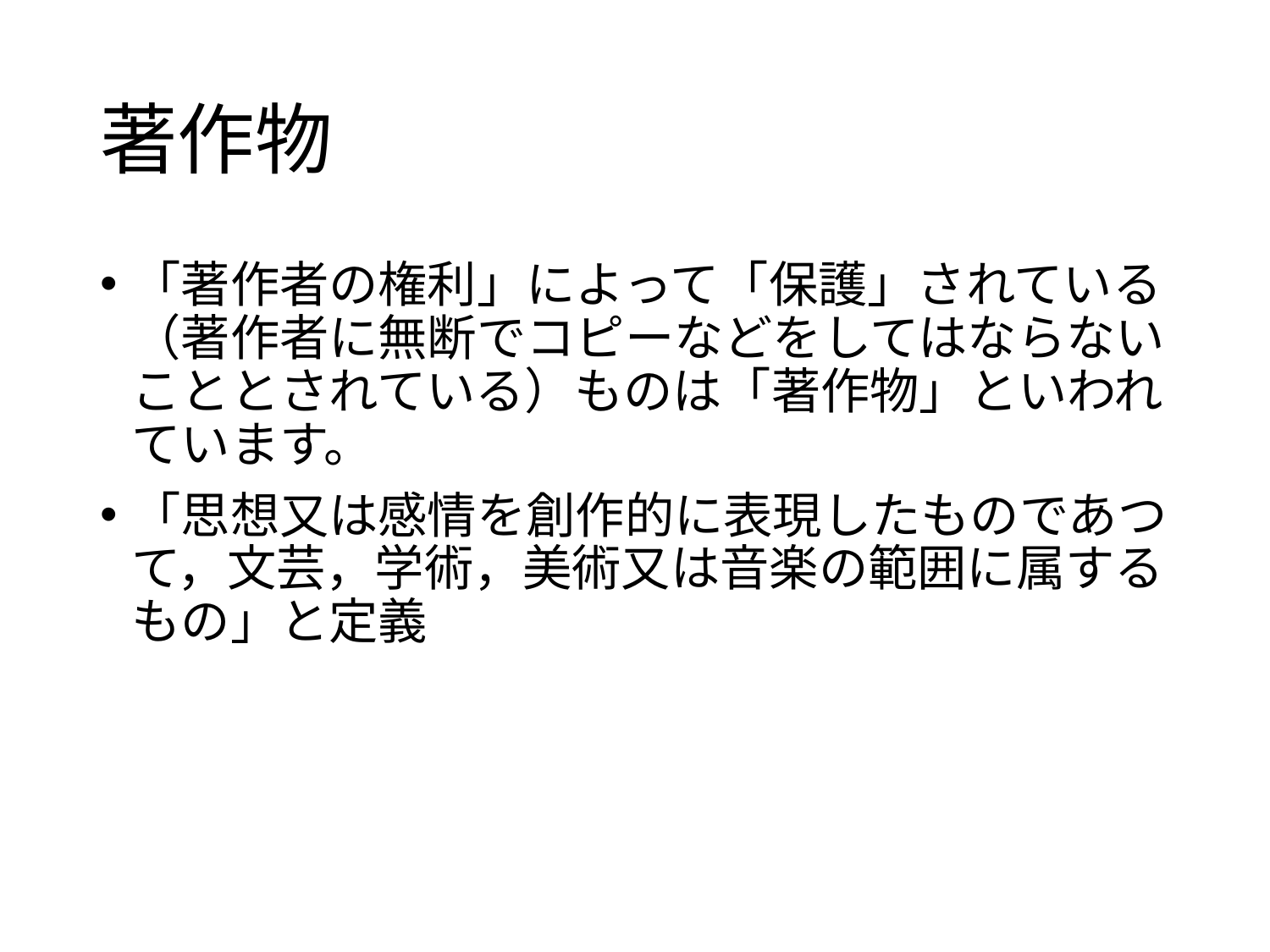

# 著作物
「著作者の権利」によって「保護」されている（著作者に無断でコピーなどをしてはならないこととされている）ものは「著作物」といわれています。
「思想又は感情を創作的に表現したものであつて，文芸，学術，美術又は音楽の範囲に属するもの」と定義